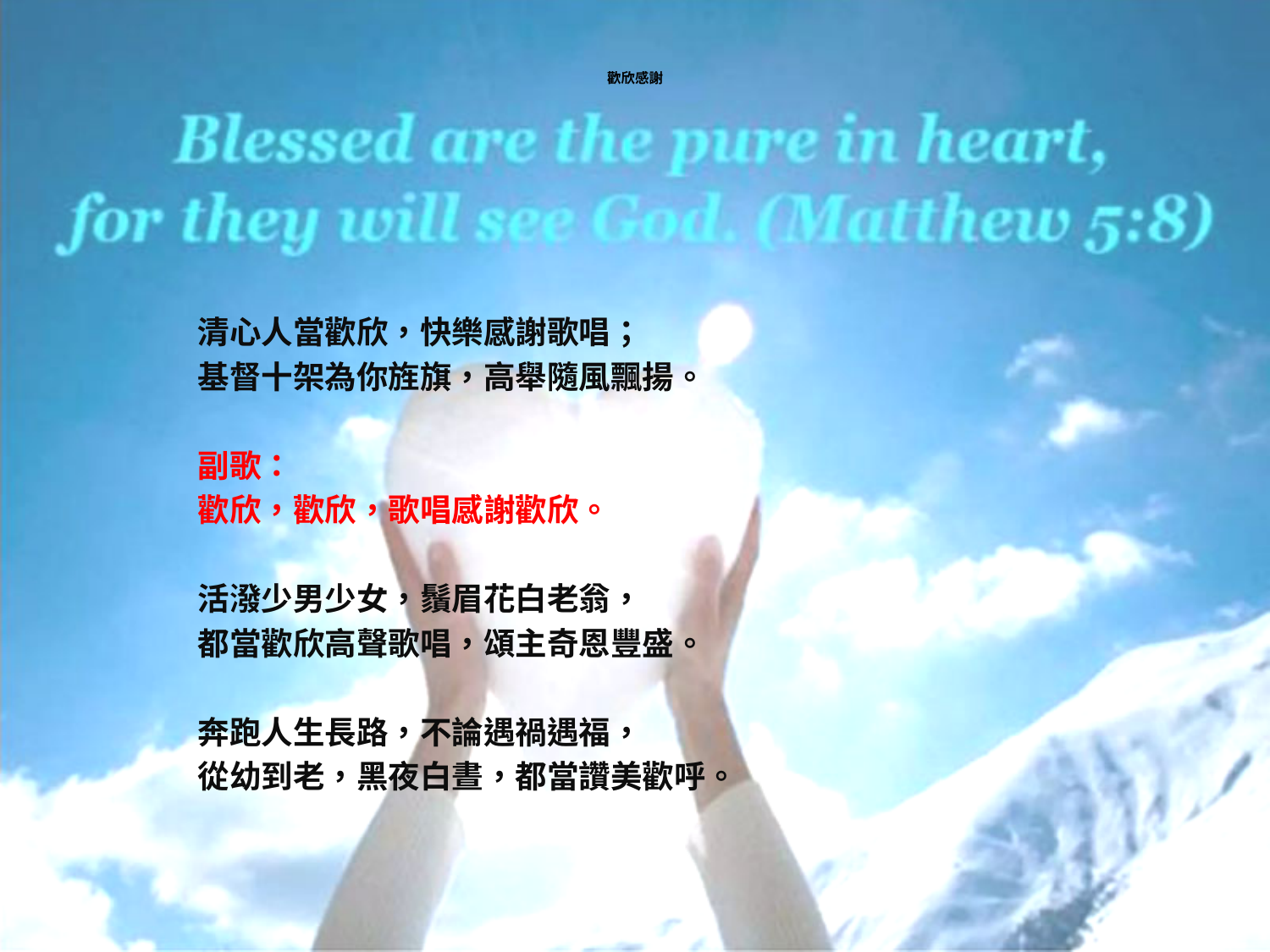

# 歡欣感謝
清心人當歡欣，快樂感謝歌唱；
基督十架為你旌旗，高舉隨風飄揚。

副歌：
歡欣，歡欣，歌唱感謝歡欣。

活潑少男少女，鬚眉花白老翁，
都當歡欣高聲歌唱，頌主奇恩豐盛。

奔跑人生長路，不論遇禍遇福，
從幼到老，黑夜白晝，都當讚美歡呼。